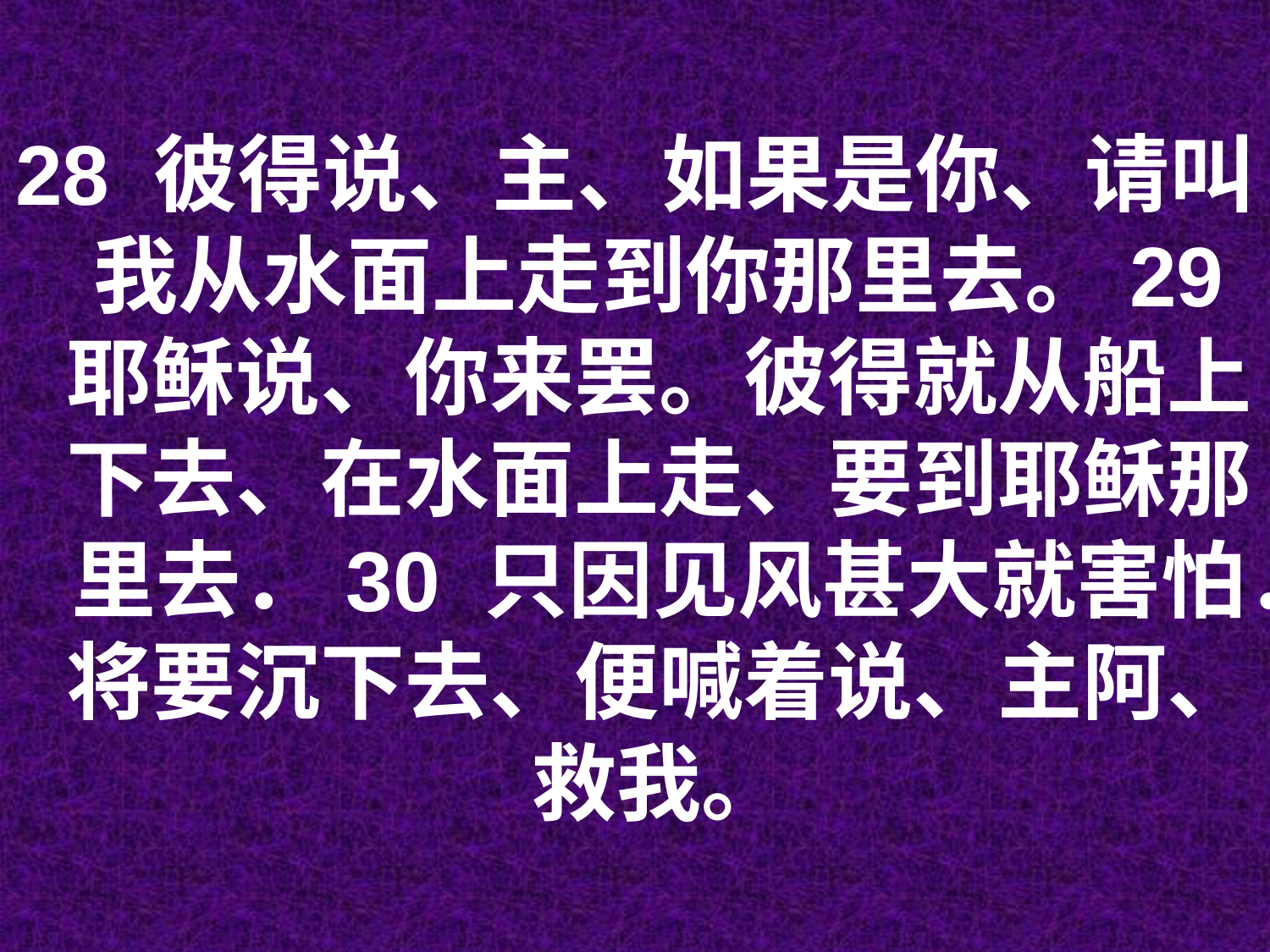

28 彼得说、主、如果是你、请叫我从水面上走到你那里去。29 耶稣说、你来罢。彼得就从船上下去、在水面上走、要到耶稣那里去．30 只因见风甚大就害怕．将要沉下去、便喊着说、主阿、救我。